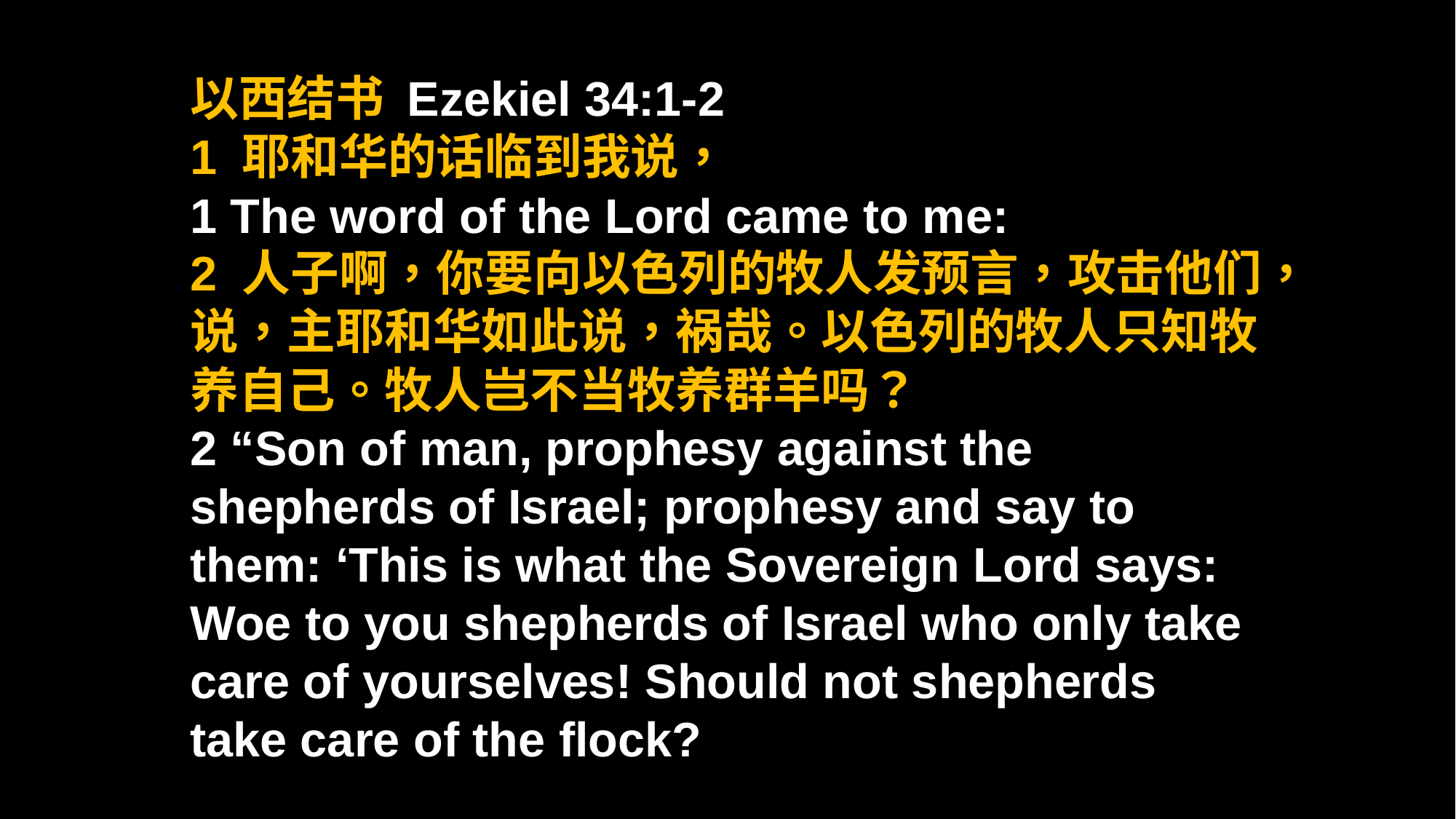

以西结书 Ezekiel 34:1-2
1 耶和华的话临到我说，
1 The word of the Lord came to me:
2 人子啊，你要向以色列的牧人发预言，攻击他们，说，主耶和华如此说，祸哉。以色列的牧人只知牧养自己。牧人岂不当牧养群羊吗？
2 “Son of man, prophesy against the shepherds of Israel; prophesy and say to them: ‘This is what the Sovereign Lord says: Woe to you shepherds of Israel who only take care of yourselves! Should not shepherds take care of the flock?